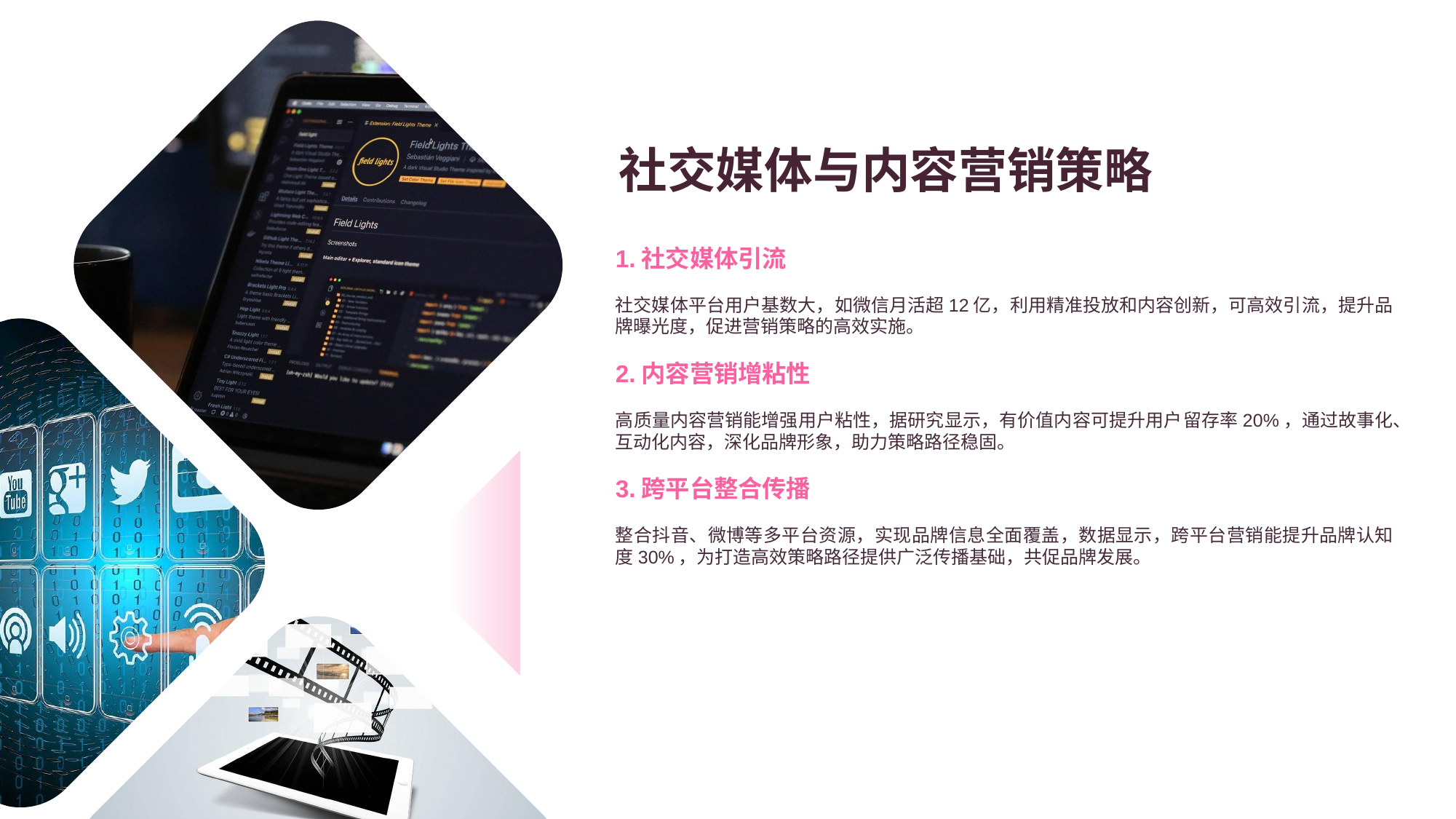

社交媒体与内容营销策略
1.社交媒体引流
社交媒体平台用户基数大，如微信月活超12亿，利用精准投放和内容创新，可高效引流，提升品牌曝光度，促进营销策略的高效实施。
2.内容营销增粘性
高质量内容营销能增强用户粘性，据研究显示，有价值内容可提升用户留存率20%，通过故事化、互动化内容，深化品牌形象，助力策略路径稳固。
3.跨平台整合传播
整合抖音、微博等多平台资源，实现品牌信息全面覆盖，数据显示，跨平台营销能提升品牌认知度30%，为打造高效策略路径提供广泛传播基础，共促品牌发展。